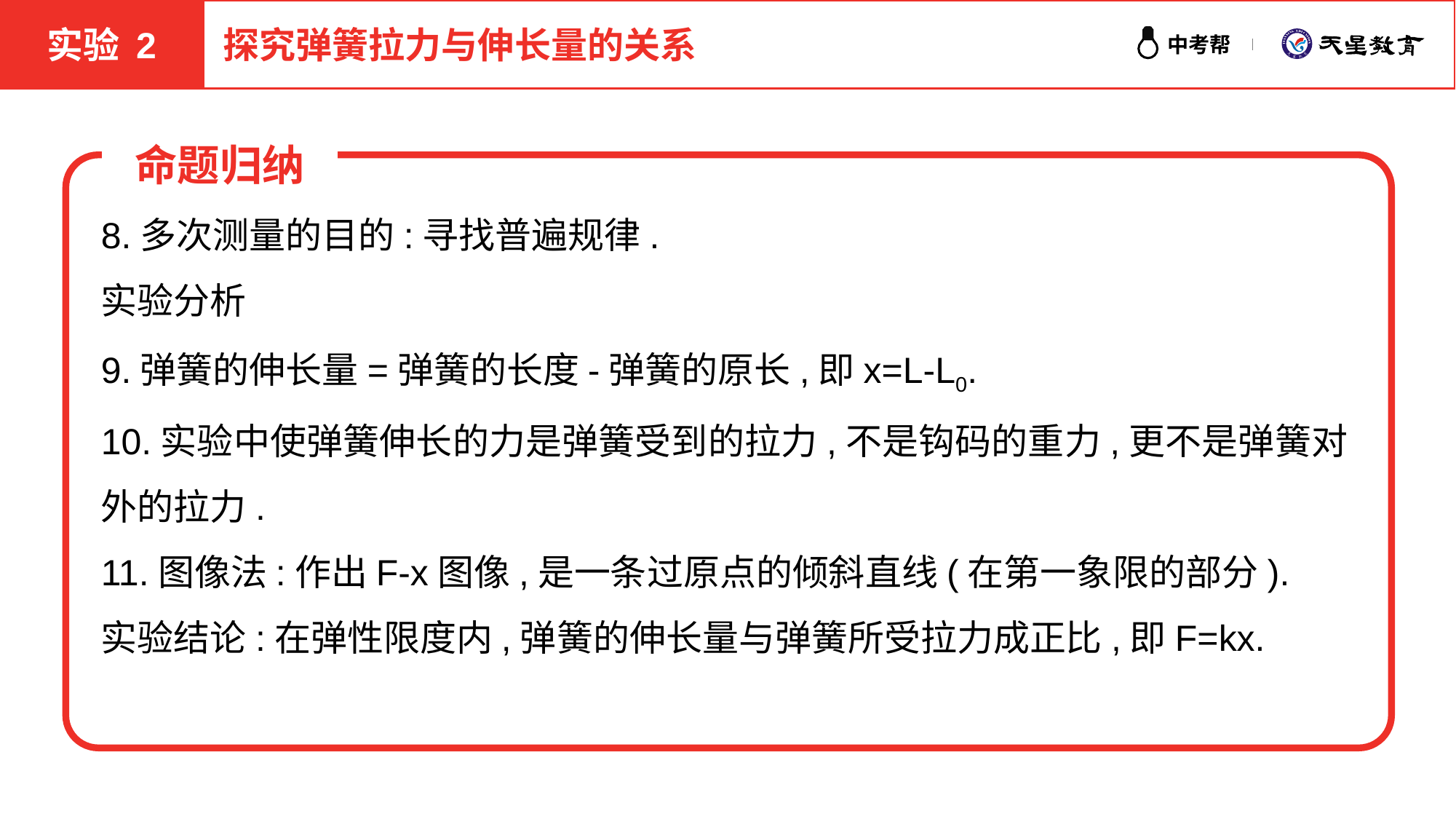

实验 2
探究弹簧拉力与伸长量的关系
命题归纳

8.多次测量的目的:寻找普遍规律.
实验分析
9.弹簧的伸长量=弹簧的长度-弹簧的原长,即x=L-L0.
10.实验中使弹簧伸长的力是弹簧受到的拉力,不是钩码的重力,更不是弹簧对外的拉力.
11.图像法:作出F-x图像,是一条过原点的倾斜直线(在第一象限的部分).
实验结论:在弹性限度内,弹簧的伸长量与弹簧所受拉力成正比,即F=kx.